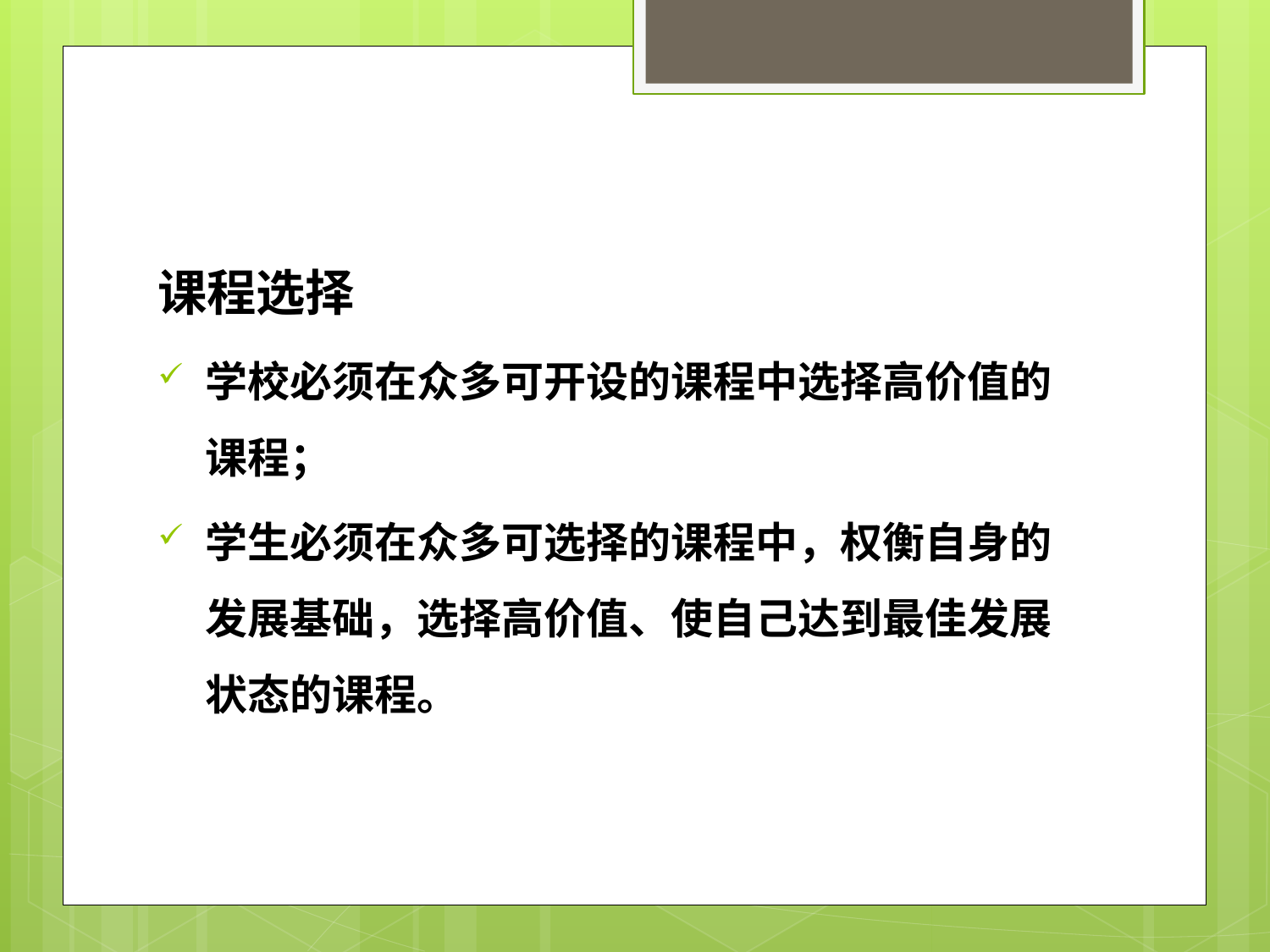

课程选择
学校必须在众多可开设的课程中选择高价值的课程；
学生必须在众多可选择的课程中，权衡自身的发展基础，选择高价值、使自己达到最佳发展状态的课程。